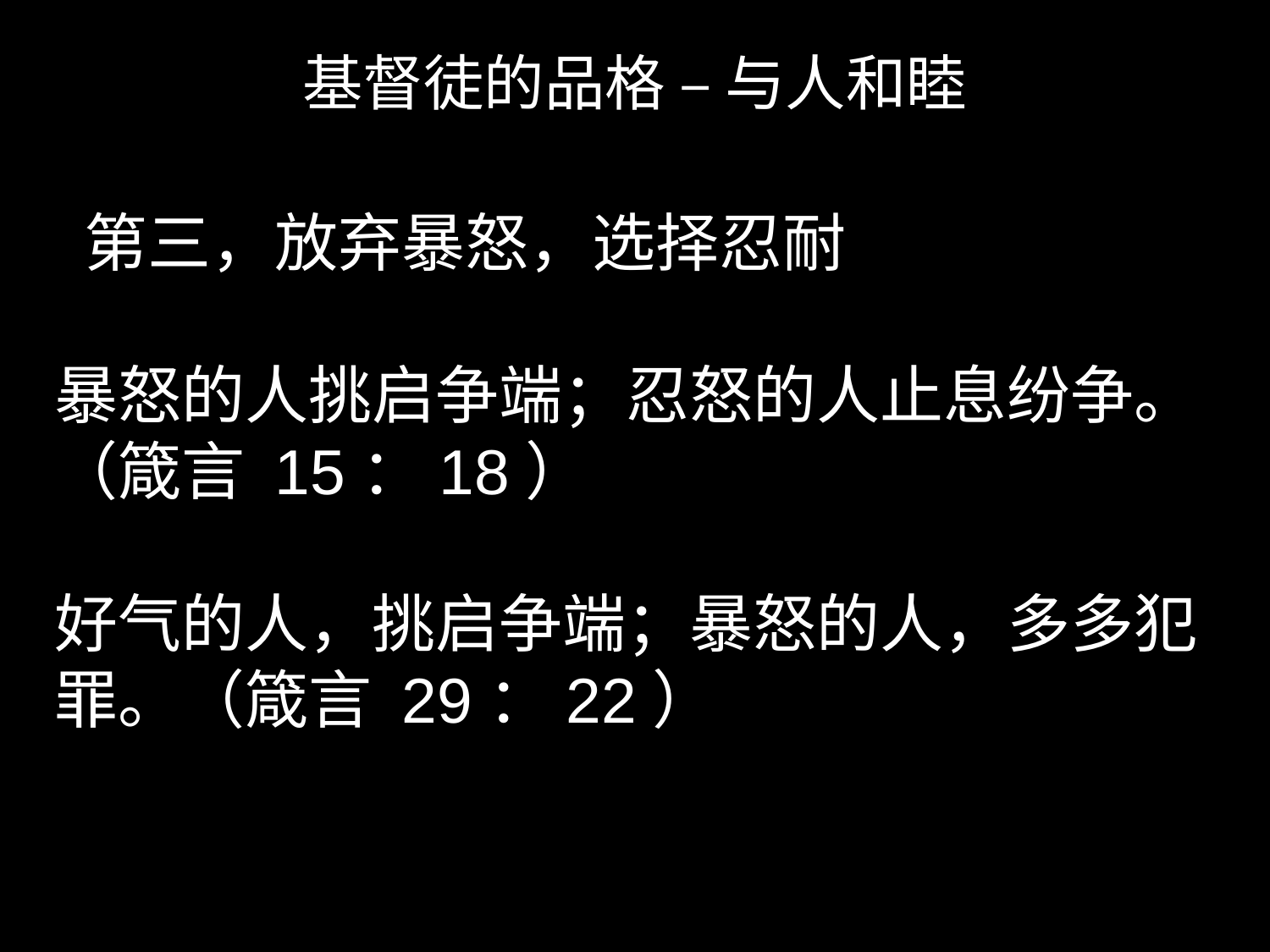

# 基督徒的品格 – 与人和睦
 第三，放弃暴怒，选择忍耐

暴怒的人挑启争端；忍怒的人止息纷争。（箴言 15：18）

好气的人，挑启争端；暴怒的人，多多犯罪。（箴言 29：22）